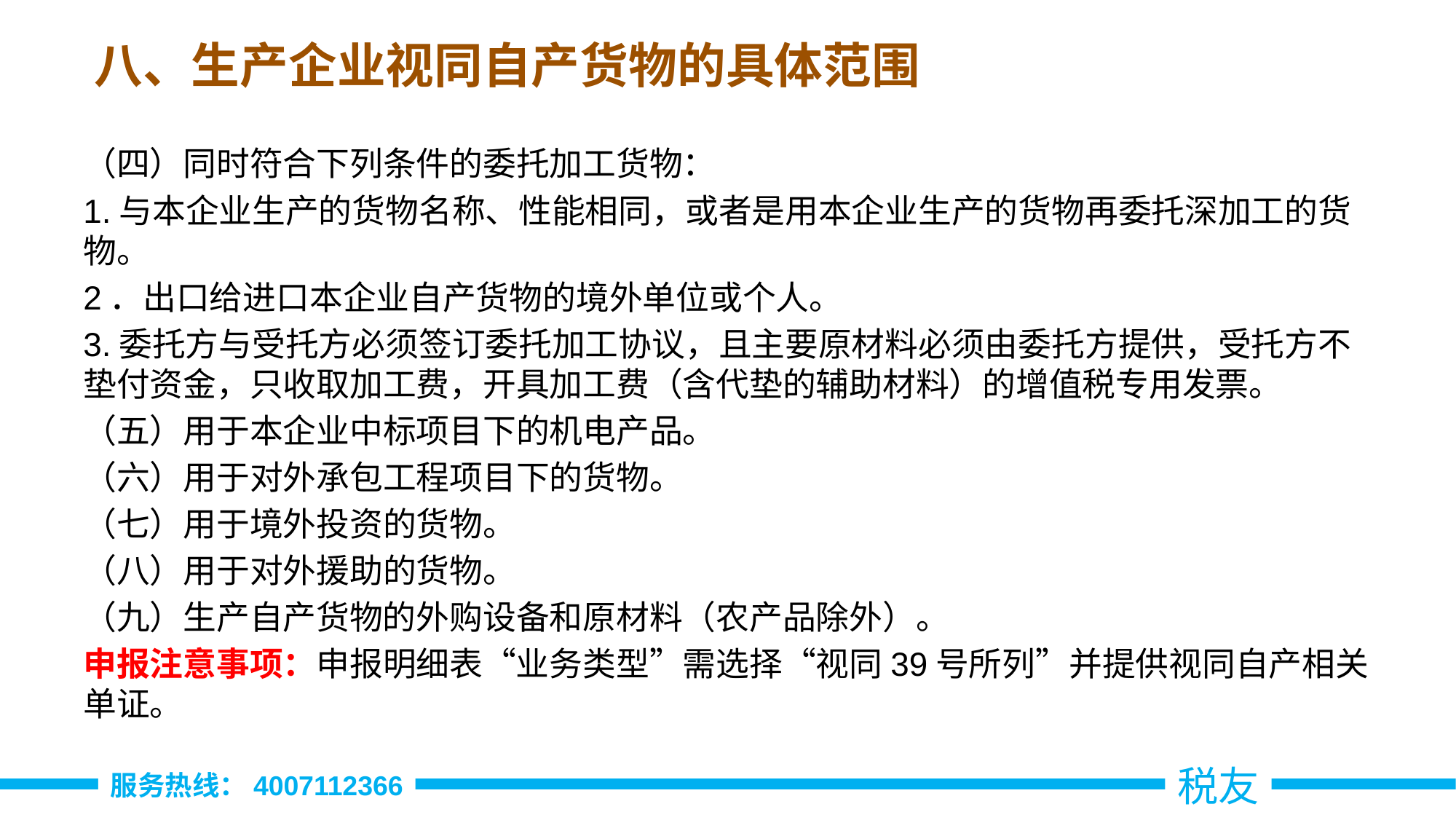

# 八、生产企业视同自产货物的具体范围
（四）同时符合下列条件的委托加工货物：
1.与本企业生产的货物名称、性能相同，或者是用本企业生产的货物再委托深加工的货物。
2．出口给进口本企业自产货物的境外单位或个人。
3.委托方与受托方必须签订委托加工协议，且主要原材料必须由委托方提供，受托方不垫付资金，只收取加工费，开具加工费（含代垫的辅助材料）的增值税专用发票。
（五）用于本企业中标项目下的机电产品。
（六）用于对外承包工程项目下的货物。
（七）用于境外投资的货物。
（八）用于对外援助的货物。
（九）生产自产货物的外购设备和原材料（农产品除外）。
申报注意事项：申报明细表“业务类型”需选择“视同39号所列”并提供视同自产相关单证。